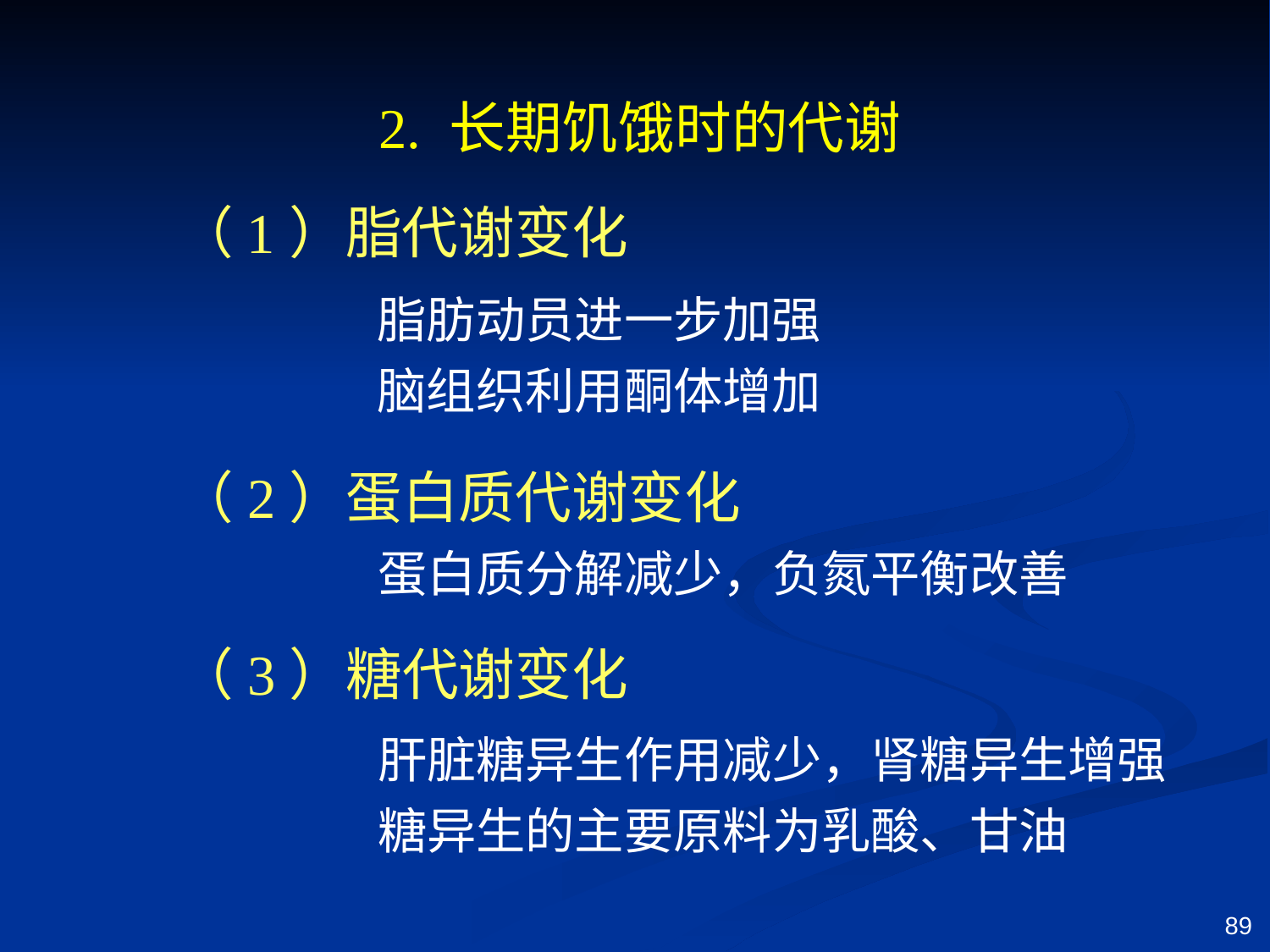

2. 长期饥饿时的代谢
（1）脂代谢变化
脂肪动员进一步加强
脑组织利用酮体增加
（2）蛋白质代谢变化
蛋白质分解减少，负氮平衡改善
（3）糖代谢变化
肝脏糖异生作用减少，肾糖异生增强
糖异生的主要原料为乳酸、甘油
89